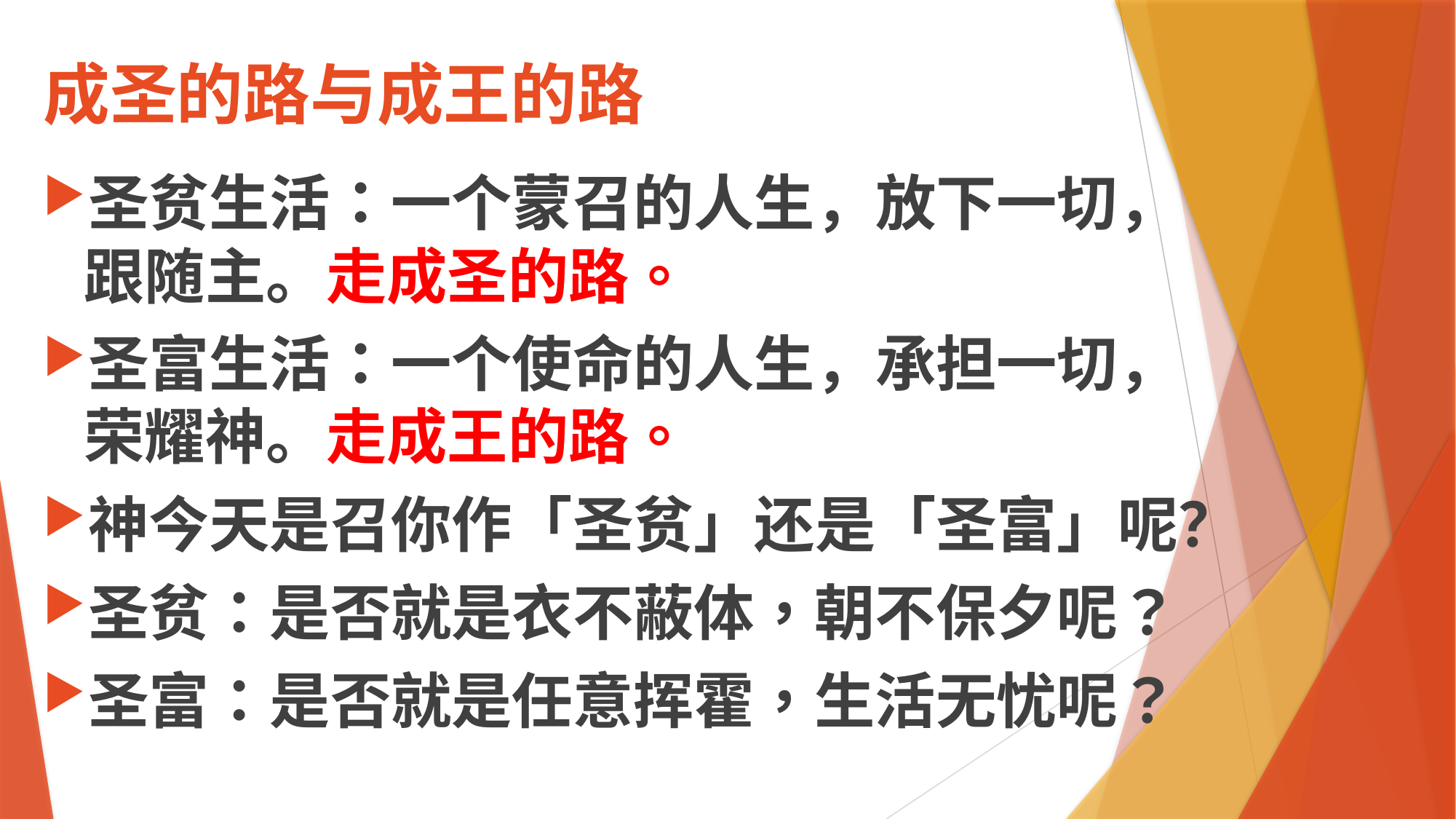

# 成圣的路与成王的路
圣贫生活：一个蒙召的人生，放下一切，跟随主。走成圣的路。
圣富生活：一个使命的人生，承担一切，荣耀神。走成王的路。
神今天是召你作「圣贫」还是「圣富」呢？
圣贫：是否就是衣不蔽体，朝不保夕呢？
圣富：是否就是任意挥霍，生活无忧呢？